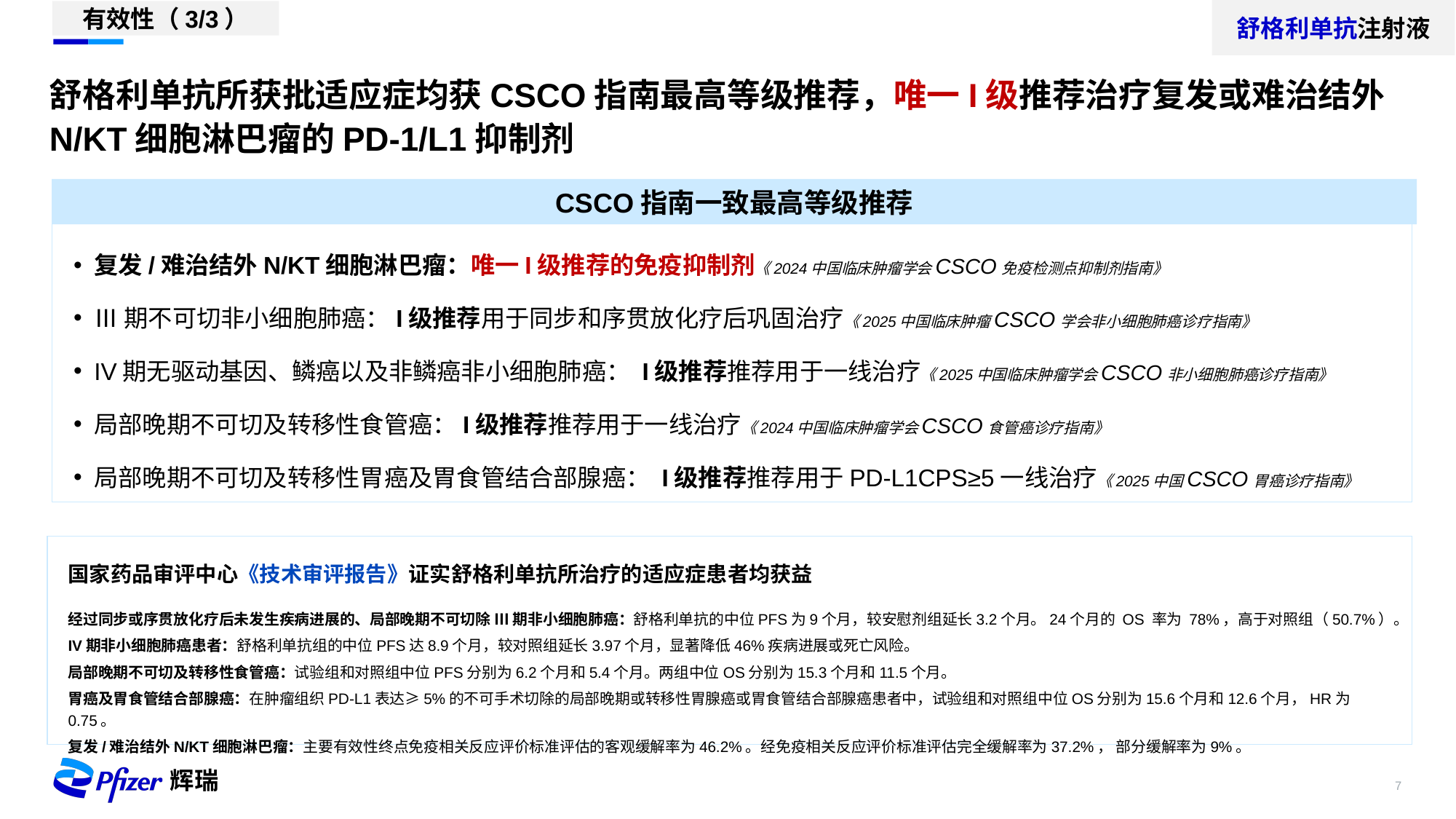

舒格利单抗注射液
有效性（3/3）
舒格利单抗所获批适应症均获CSCO指南最高等级推荐，唯一I级推荐治疗复发或难治结外N/KT细胞淋巴瘤的PD-1/L1抑制剂

CSCO指南一致最高等级推荐

复发/难治结外N/KT细胞淋巴瘤：唯一I级推荐的免疫抑制剂《2024中国临床肿瘤学会CSCO免疫检测点抑制剂指南》
Ⅲ期不可切非小细胞肺癌：I级推荐用于同步和序贯放化疗后巩固治疗《2025中国临床肿瘤CSCO学会非小细胞肺癌诊疗指南》
IV期无驱动基因、鳞癌以及非鳞癌非小细胞肺癌： I级推荐推荐用于一线治疗《2025中国临床肿瘤学会CSCO非小细胞肺癌诊疗指南》
局部晚期不可切及转移性食管癌：I级推荐推荐用于一线治疗《2024中国临床肿瘤学会CSCO食管癌诊疗指南》
局部晚期不可切及转移性胃癌及胃食管结合部腺癌： I级推荐推荐用于PD-L1CPS≥5一线治疗《2025中国CSCO胃癌诊疗指南》

国家药品审评中心《技术审评报告》证实舒格利单抗所治疗的适应症患者均获益
经过同步或序贯放化疗后未发生疾病进展的、局部晚期不可切除 Ⅲ 期非小细胞肺癌：舒格利单抗的中位PFS为9个月，较安慰剂组延长3.2个月。24个月的 OS 率为 78%，高于对照组（50.7%）。
IV期非小细胞肺癌患者：舒格利单抗组的中位PFS达8.9个月，较对照组延长3.97个月，显著降低46%疾病进展或死亡风险。
局部晚期不可切及转移性食管癌：试验组和对照组中位PFS分别为6.2个月和5.4个月。两组中位OS分别为15.3个月和11.5个月。
胃癌及胃食管结合部腺癌：在肿瘤组织PD-L1表达≥5%的不可手术切除的局部晚期或转移性胃腺癌或胃食管结合部腺癌患者中，试验组和对照组中位OS分别为15.6个月和12.6个月，HR为0.75。
复发/难治结外N/KT细胞淋巴瘤：主要有效性终点免疫相关反应评价标准评估的客观缓解率为46.2%。经免疫相关反应评价标准评估完全缓解率为37.2%， 部分缓解率为9%。